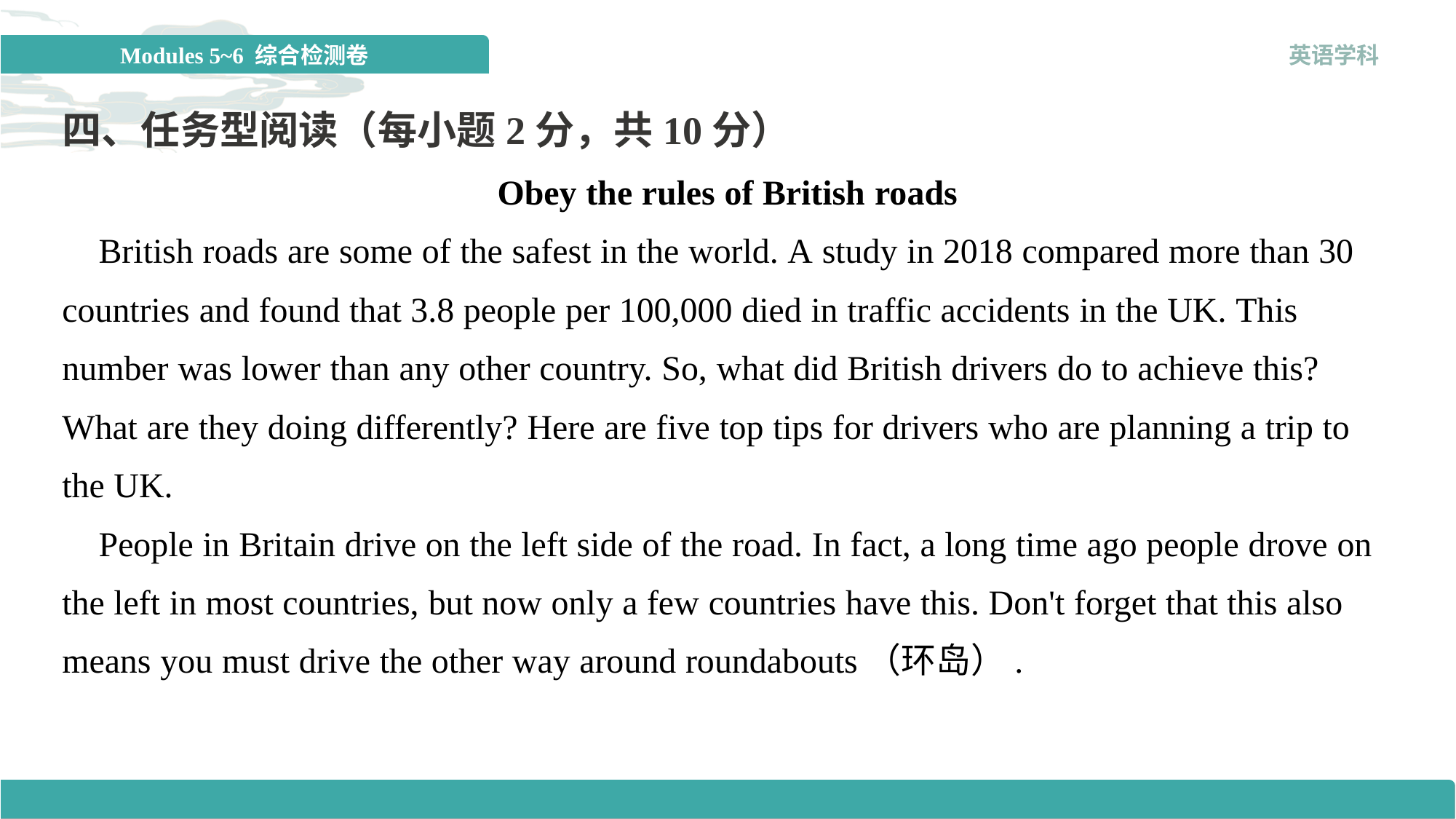

四、任务型阅读（每小题2分，共10分）
Obey the rules of British roads
    British roads are some of the safest in the world. A study in 2018 compared more than 30 countries and found that 3.8 people per 100,000 died in traffic accidents in the UK. This number was lower than any other country. So, what did British drivers do to achieve this? What are they doing differently? Here are five top tips for drivers who are planning a trip to the UK.
    People in Britain drive on the left side of the road. In fact, a long time ago people drove on the left in most countries, but now only a few countries have this. Don't forget that this also means you must drive the other way around roundabouts（环岛）.